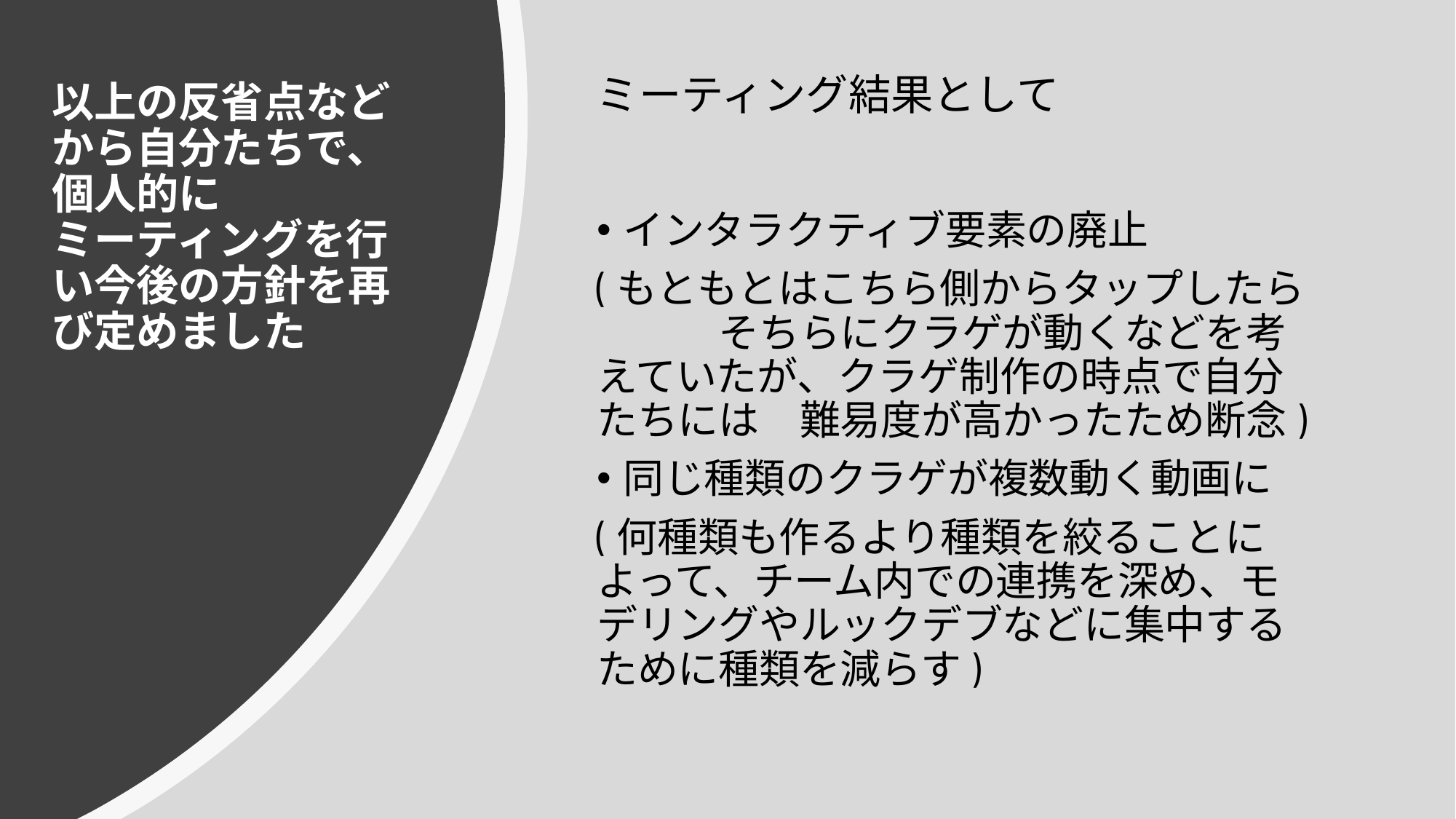

ミーティング結果として

# 以上の反省点などから自分たちで、個人的に ミーティングを行い今後の方針を再び定めました
インタラクティブ要素の廃止
(もともとはこちら側からタップしたら　　　そちらにクラゲが動くなどを考えていたが、クラゲ制作の時点で自分たちには　難易度が高かったため断念)
同じ種類のクラゲが複数動く動画に
(何種類も作るより種類を絞ることによって、チーム内での連携を深め、モデリングやルックデブなどに集中するために種類を減らす)